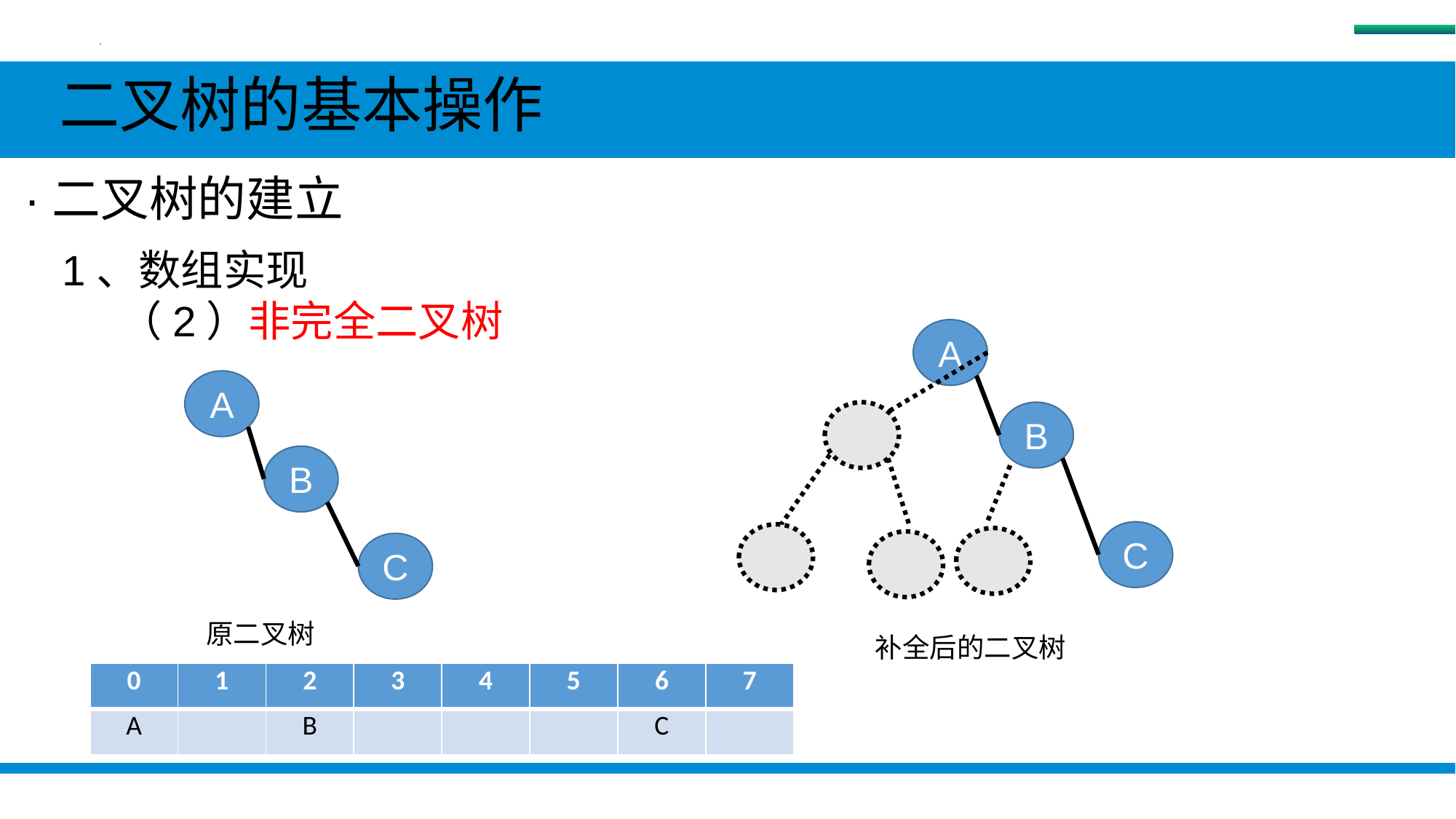

树

  二叉树的基本操作
 ·二叉树的建立
1、数组实现
     （2）非完全二叉树
A

B
C

A
B
C
原二叉树
补全后的二叉树
| 0 | 1 | 2 | 3 | 4 | 5 | 6 | 7 |
| --- | --- | --- | --- | --- | --- | --- | --- |
| A |  | B |  |  |  | C |  |
#